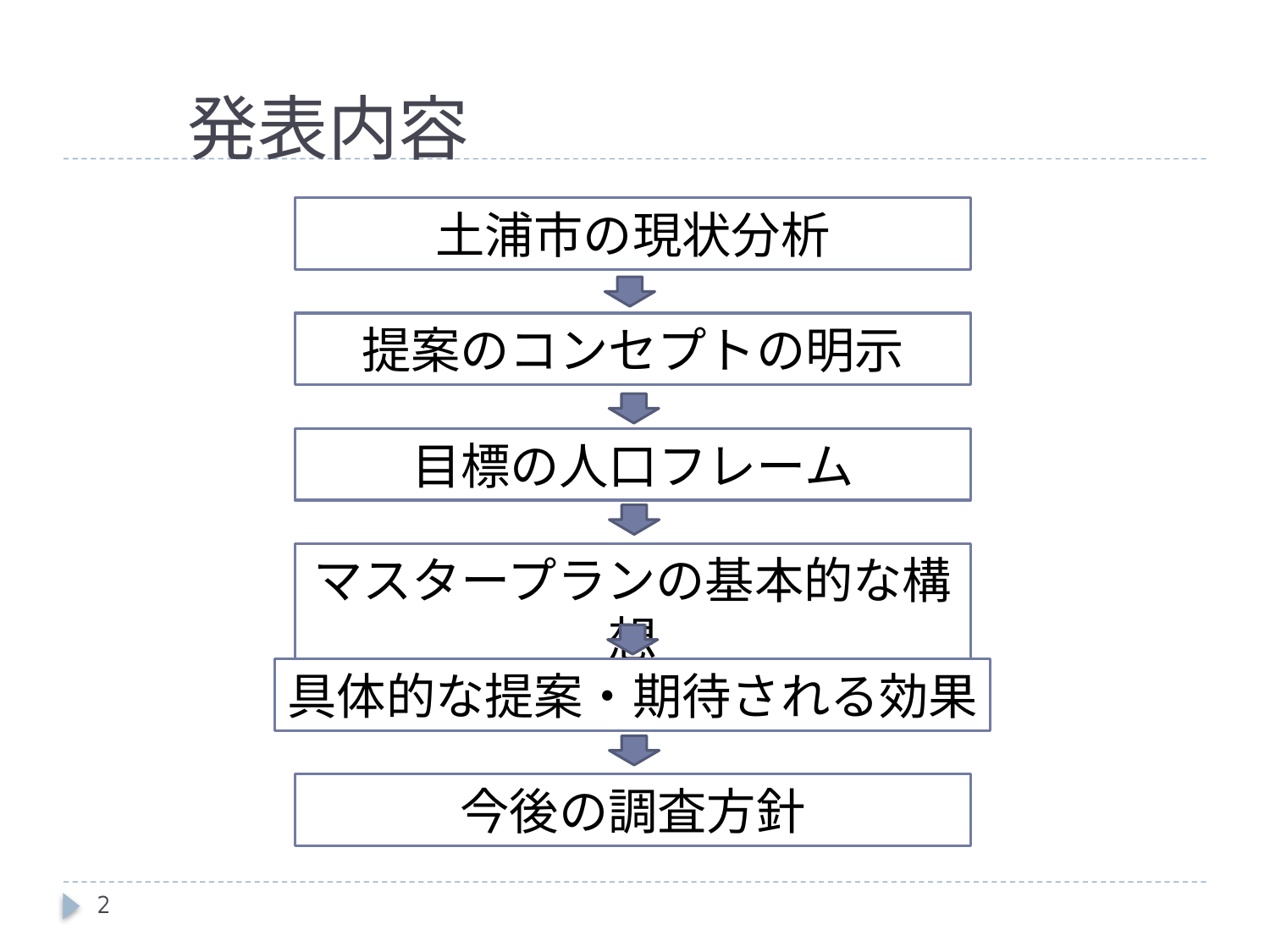

# 発表内容
土浦市の現状分析

提案のコンセプトの明示

目標の人口フレーム

マスタープランの基本的な構想

具体的な提案・期待される効果

今後の調査方針
2